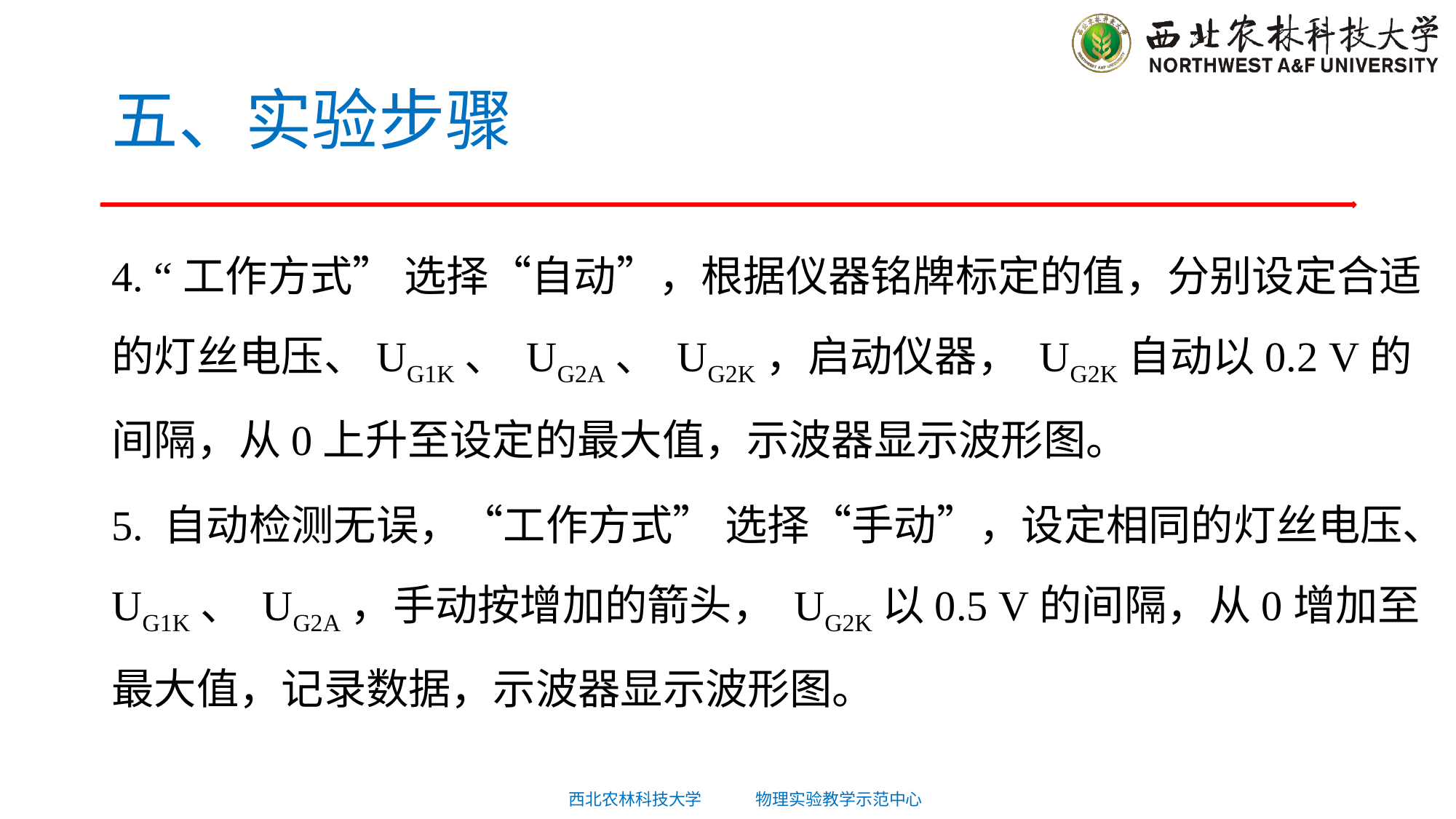

# 五、实验步骤
4. “工作方式” 选择“自动”，根据仪器铭牌标定的值，分别设定合适的灯丝电压、UG1K、 UG2A、 UG2K，启动仪器， UG2K自动以0.2 V的间隔，从0上升至设定的最大值，示波器显示波形图。
5. 自动检测无误，“工作方式” 选择“手动”，设定相同的灯丝电压、UG1K、 UG2A，手动按增加的箭头， UG2K以0.5 V的间隔，从0增加至最大值，记录数据，示波器显示波形图。